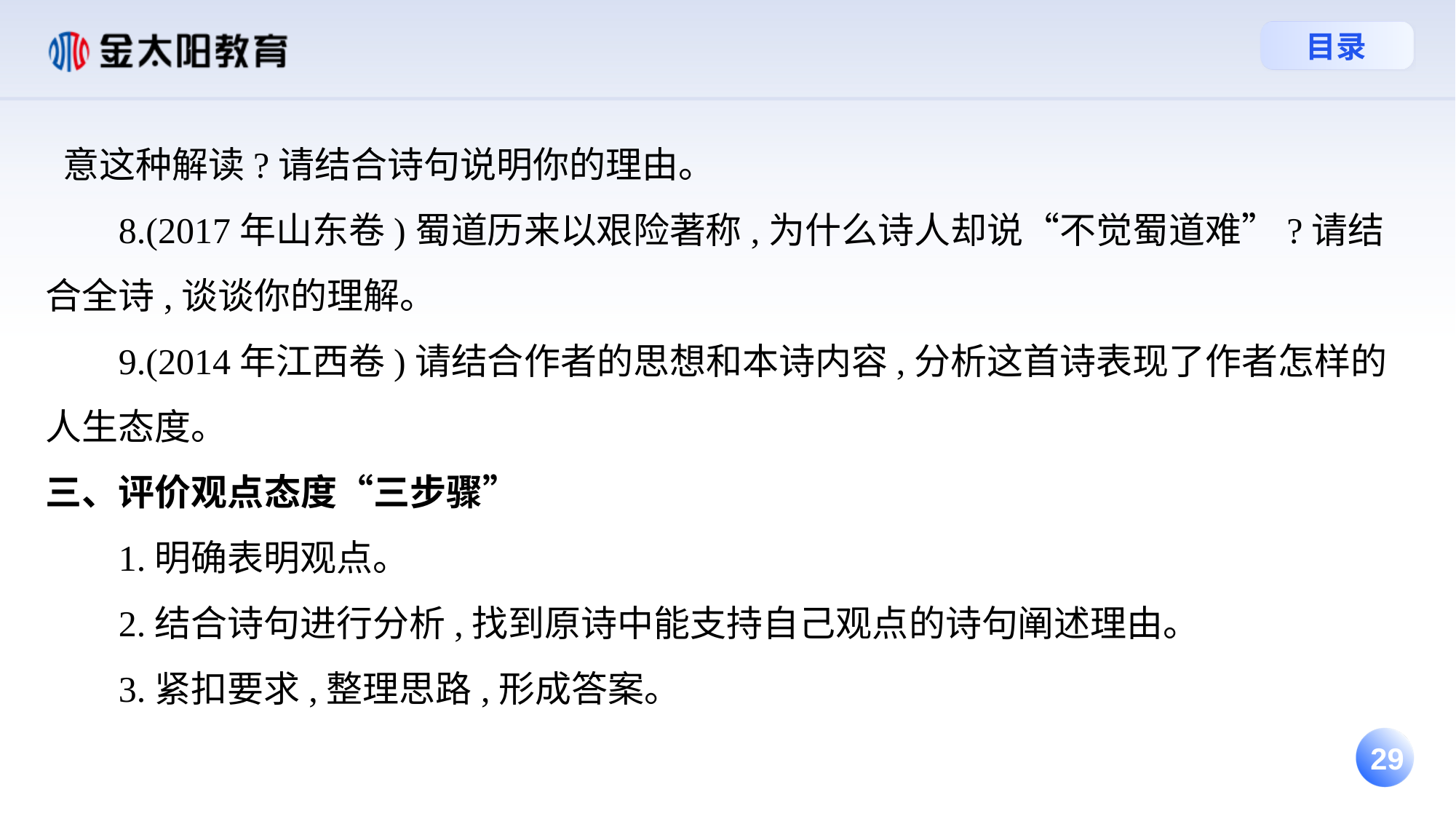

意这种解读?请结合诗句说明你的理由。
        8.(2017年山东卷)蜀道历来以艰险著称,为什么诗人却说“不觉蜀道难”?请结合全诗,谈谈你的理解。
        9.(2014年江西卷)请结合作者的思想和本诗内容,分析这首诗表现了作者怎样的人生态度。
三、评价观点态度“三步骤”
        1.明确表明观点。
        2.结合诗句进行分析,找到原诗中能支持自己观点的诗句阐述理由。
        3.紧扣要求,整理思路,形成答案。